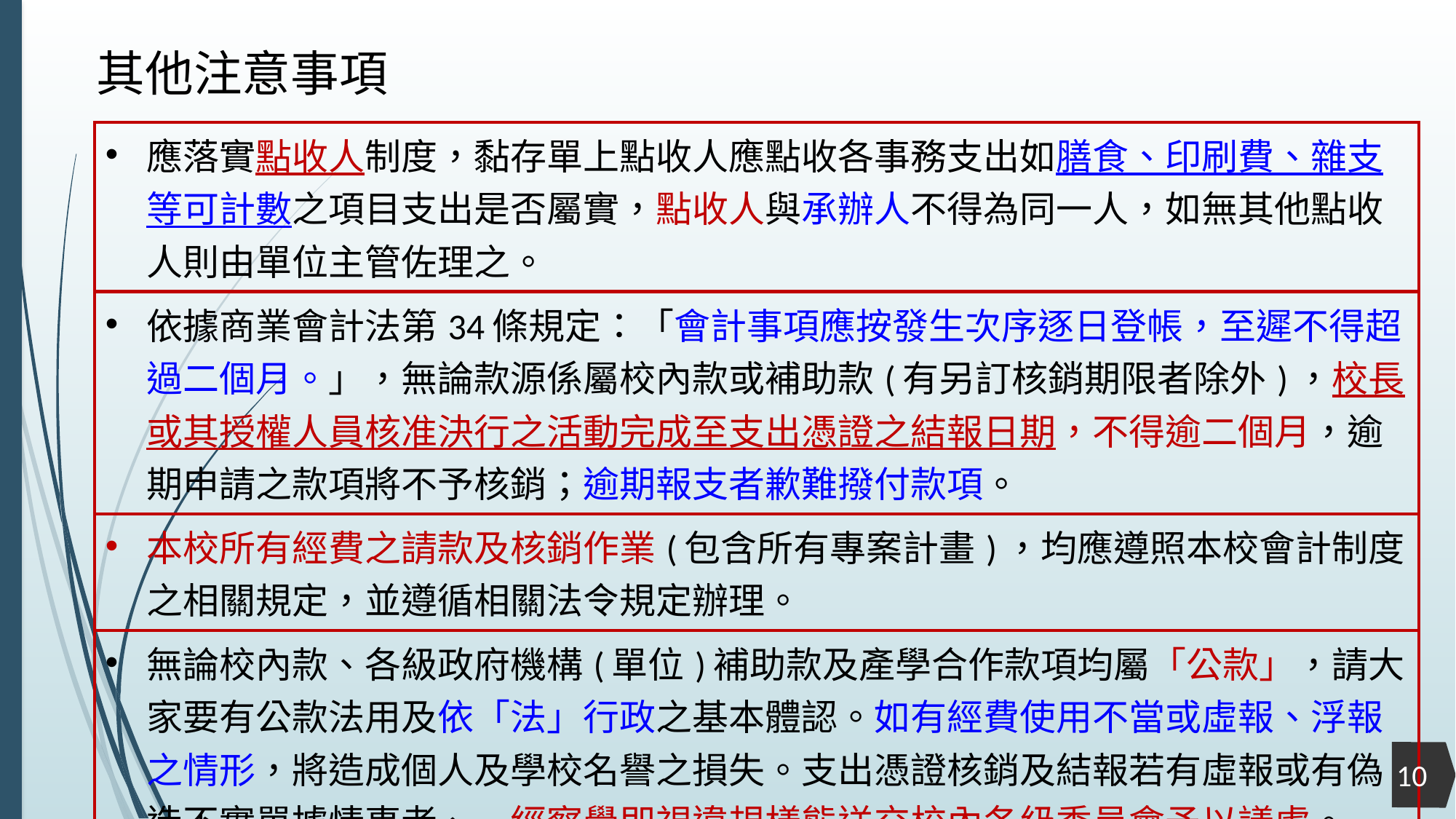

其他注意事項
| 應落實點收人制度，黏存單上點收人應點收各事務支出如膳食、印刷費、雜支等可計數之項目支出是否屬實，點收人與承辦人不得為同一人，如無其他點收人則由單位主管佐理之。 |
| --- |
| 依據商業會計法第34條規定：「會計事項應按發生次序逐日登帳，至遲不得超過二個月。」，無論款源係屬校內款或補助款(有另訂核銷期限者除外)，校長或其授權人員核准決行之活動完成至支出憑證之結報日期，不得逾二個月，逾期申請之款項將不予核銷；逾期報支者歉難撥付款項。 |
| 本校所有經費之請款及核銷作業(包含所有專案計畫)，均應遵照本校會計制度之相關規定，並遵循相關法令規定辦理。 |
| 無論校內款、各級政府機構(單位)補助款及產學合作款項均屬「公款」，請大家要有公款法用及依「法」行政之基本體認。如有經費使用不當或虛報、浮報之情形，將造成個人及學校名譽之損失。支出憑證核銷及結報若有虛報或有偽造不實單據情事者、一經察覺即視違規樣態送交校內各級委員會予以議處。 |
10